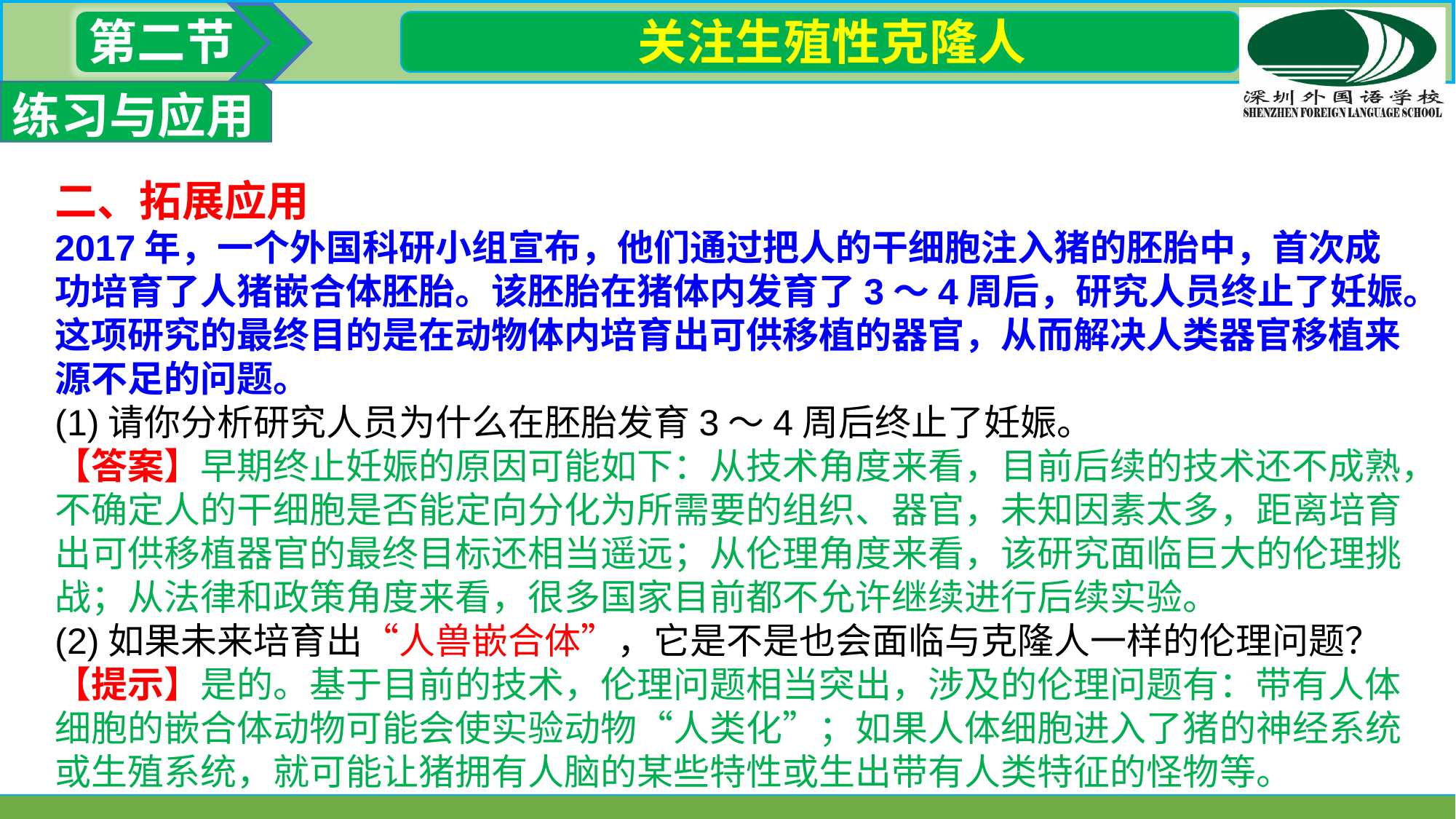

第二节
     关注生殖性克隆人
练习与应用
二、拓展应用
2017年，一个外国科研小组宣布，他们通过把人的干细胞注入猪的胚胎中，首次成功培育了人猪嵌合体胚胎。该胚胎在猪体内发育了3〜4周后，研究人员终止了妊娠。这项研究的最终目的是在动物体内培育出可供移植的器官，从而解决人类器官移植来源不足的问题。
(1)请你分析研究人员为什么在胚胎发育3〜4周后终止了妊娠。
【答案】早期终止妊娠的原因可能如下：从技术角度来看，目前后续的技术还不成熟，不确定人的干细胞是否能定向分化为所需要的组织、器官，未知因素太多，距离培育出可供移植器官的最终目标还相当遥远；从伦理角度来看，该研究面临巨大的伦理挑战；从法律和政策角度来看，很多国家目前都不允许继续进行后续实验。
(2)如果未来培育出“人兽嵌合体”，它是不是也会面临与克隆人一样的伦理问题？
【提示】是的。基于目前的技术，伦理问题相当突出，涉及的伦理问题有：带有人体细胞的嵌合体动物可能会使实验动物“人类化”；如果人体细胞进入了猪的神经系统或生殖系统，就可能让猪拥有人脑的某些特性或生出带有人类特征的怪物等。